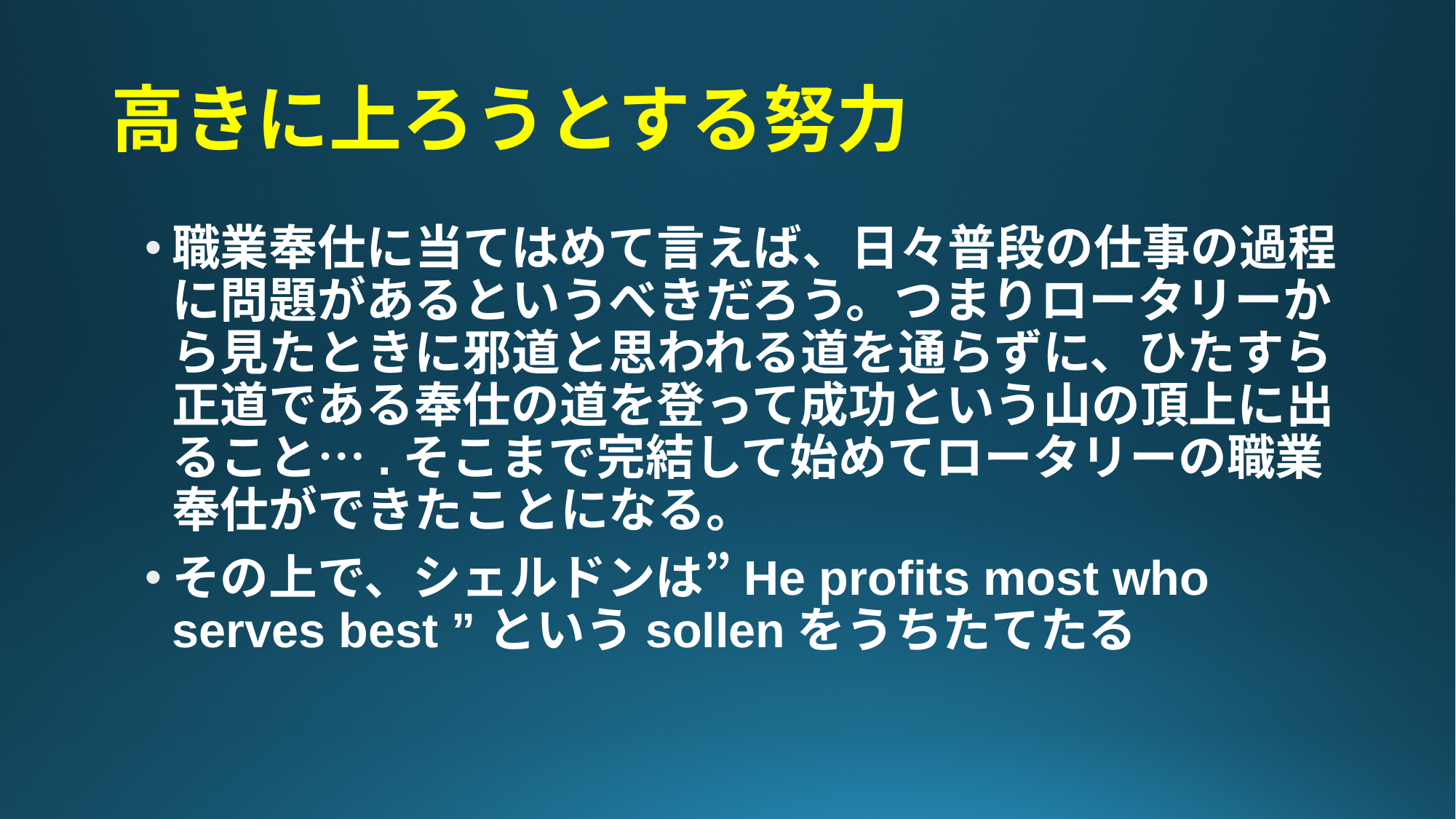

# 高きに上ろうとする努力
職業奉仕に当てはめて言えば、日々普段の仕事の過程に問題があるというべきだろう。つまりロータリーから見たときに邪道と思われる道を通らずに、ひたすら正道である奉仕の道を登って成功という山の頂上に出ること….そこまで完結して始めてロータリーの職業奉仕ができたことになる。
その上で、シェルドンは”He profits most who serves best ”というsollenをうちたてたる